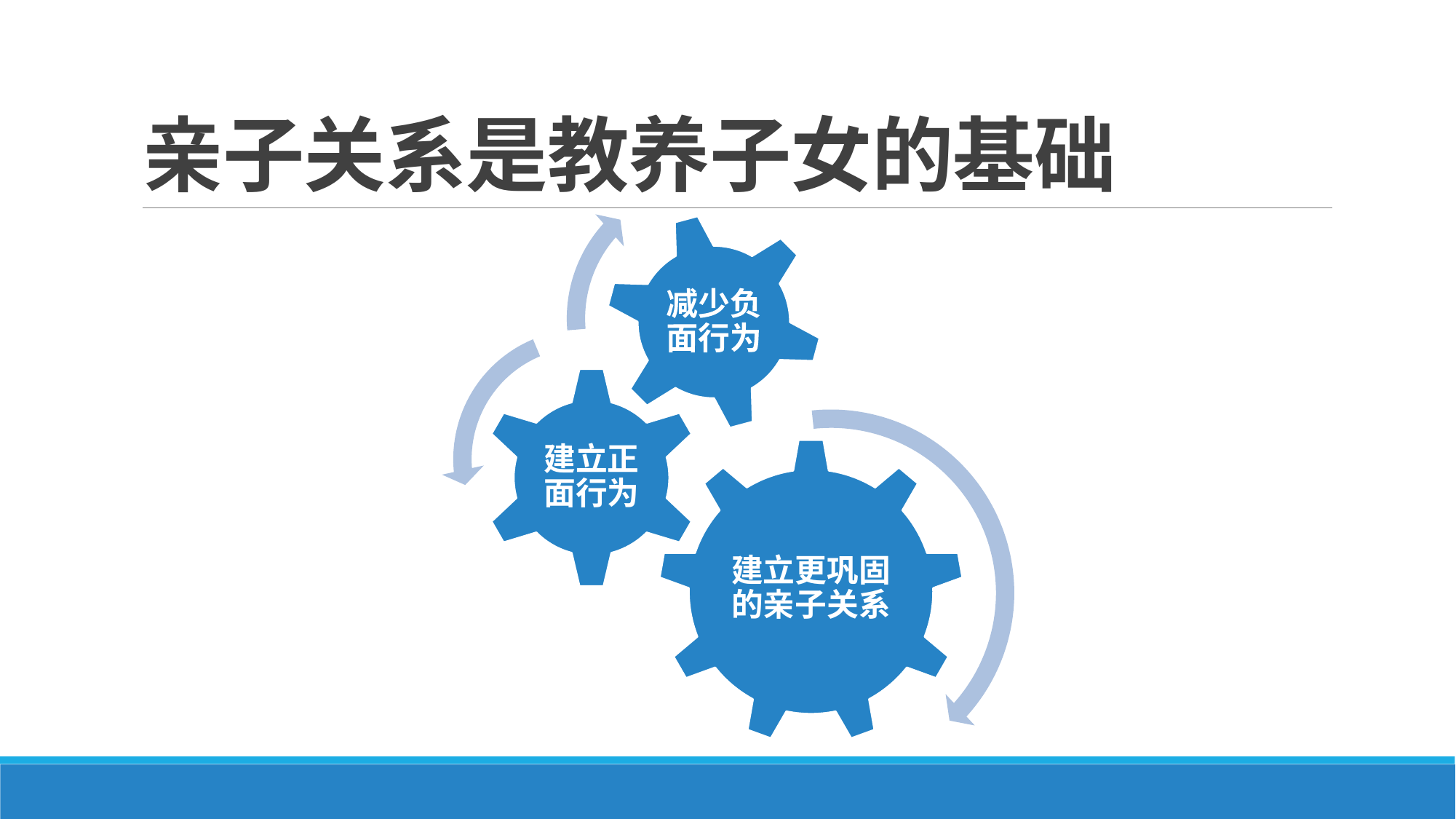

# 亲子关系是教养子女的基础
建立更巩固的亲子关系
建立正面行为
减少负面行为